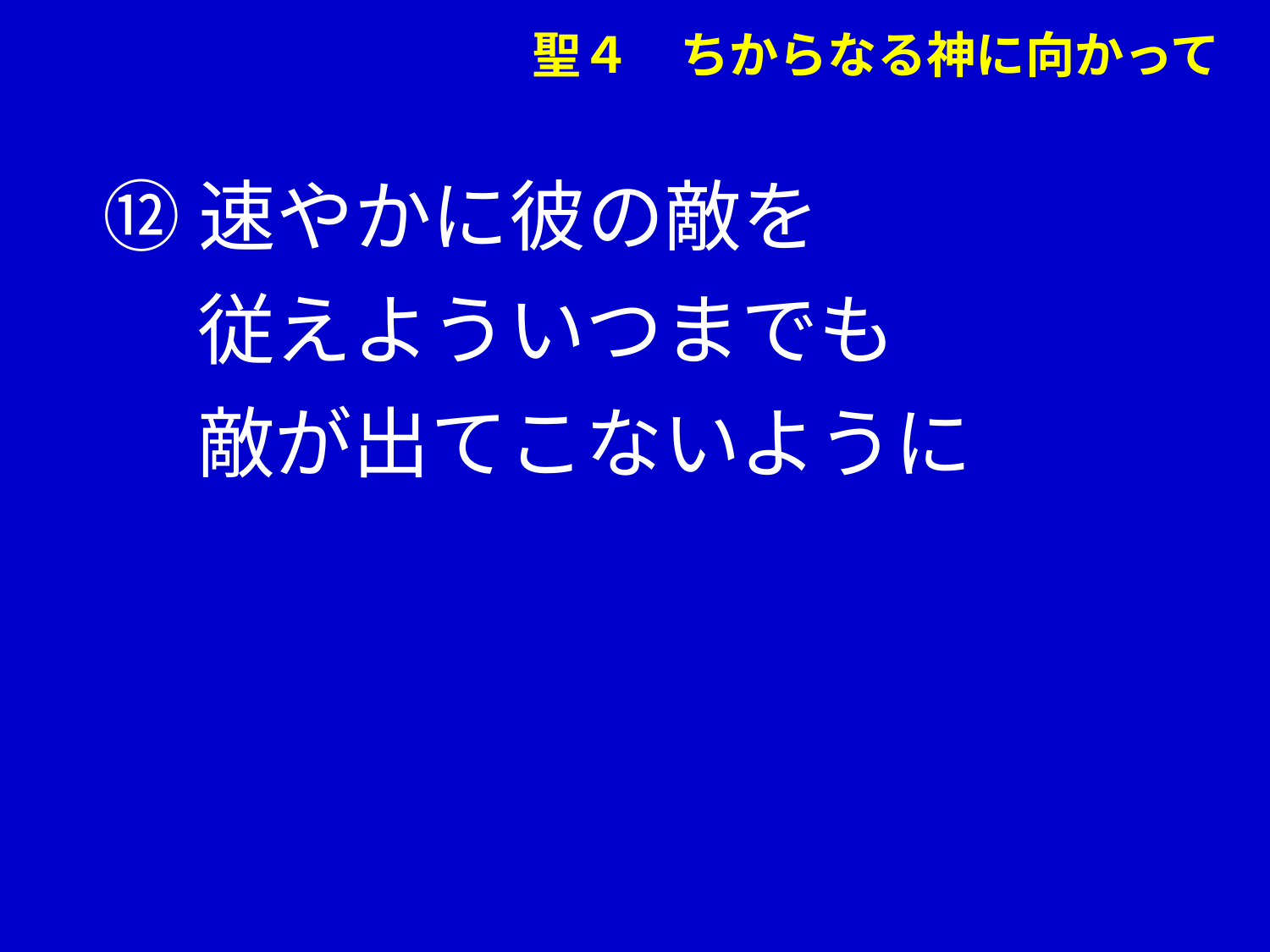

聖４　ちからなる神に向かって
⑫速やかに彼の敵を
　 従えよういつまでも
　 敵が出てこないように